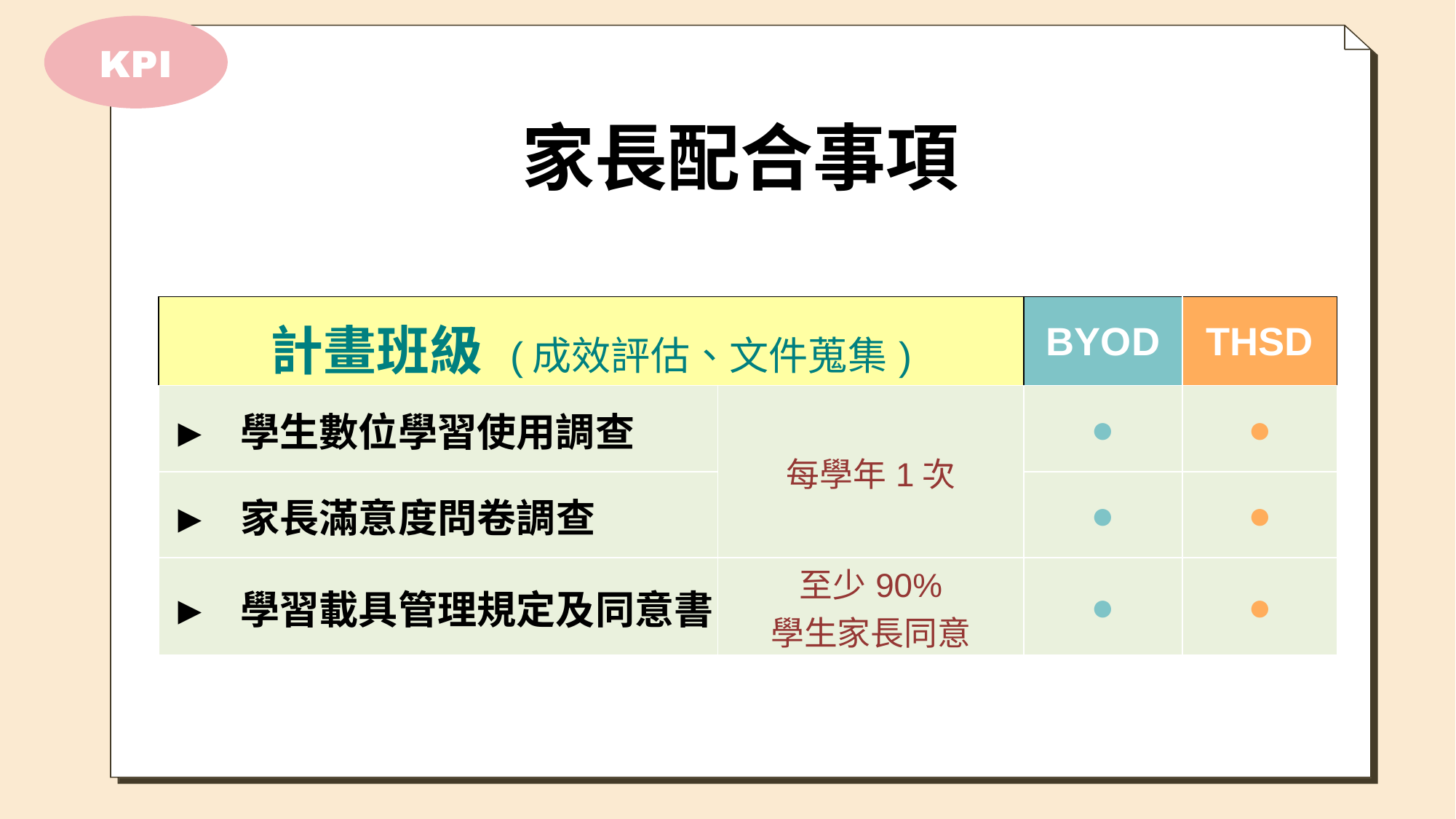

KPI

# 家長配合事項

| 計畫班級 (成效評估、文件蒐集) |  | BYOD | THSD |
| --- | --- | --- | --- |
| ► 學生數位學習使用調查 | 每學年1次 | ● | ● |
| ► 家長滿意度問卷調查 |  | ● | ● |
| ► 學習載具管理規定及同意書 | 至少90% 學生家長同意 | ● | ● |